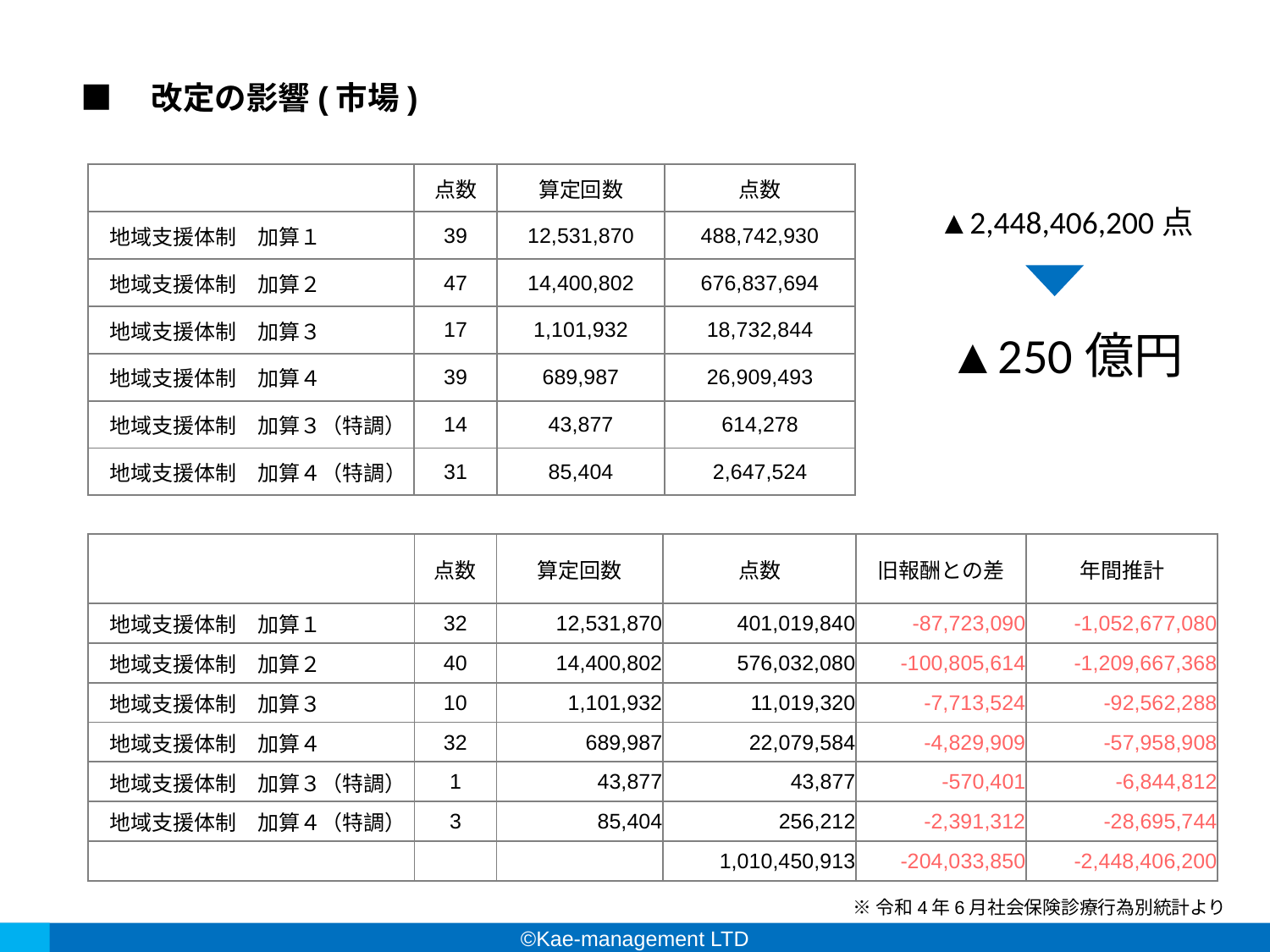

■　改定の影響(市場)
|  | 点数 | 算定回数 | 点数 |
| --- | --- | --- | --- |
| 地域支援体制　加算１ | 39 | 12,531,870 | 488,742,930 |
| 地域支援体制　加算２ | 47 | 14,400,802 | 676,837,694 |
| 地域支援体制　加算３ | 17 | 1,101,932 | 18,732,844 |
| 地域支援体制　加算４ | 39 | 689,987 | 26,909,493 |
| 地域支援体制　加算３（特調） | 14 | 43,877 | 614,278 |
| 地域支援体制　加算４（特調） | 31 | 85,404 | 2,647,524 |
▲2,448,406,200点

▲250億円
|  | 点数 | 算定回数 | 点数 | 旧報酬との差 | 年間推計 |
| --- | --- | --- | --- | --- | --- |
| 地域支援体制　加算１ | 32 | 12,531,870 | 401,019,840 | -87,723,090 | -1,052,677,080 |
| 地域支援体制　加算２ | 40 | 14,400,802 | 576,032,080 | -100,805,614 | -1,209,667,368 |
| 地域支援体制　加算３ | 10 | 1,101,932 | 11,019,320 | -7,713,524 | -92,562,288 |
| 地域支援体制　加算４ | 32 | 689,987 | 22,079,584 | -4,829,909 | -57,958,908 |
| 地域支援体制　加算３（特調） | 1 | 43,877 | 43,877 | -570,401 | -6,844,812 |
| 地域支援体制　加算４（特調） | 3 | 85,404 | 256,212 | -2,391,312 | -28,695,744 |
|  |  |  | 1,010,450,913 | -204,033,850 | -2,448,406,200 |
※令和4年6月社会保険診療行為別統計より